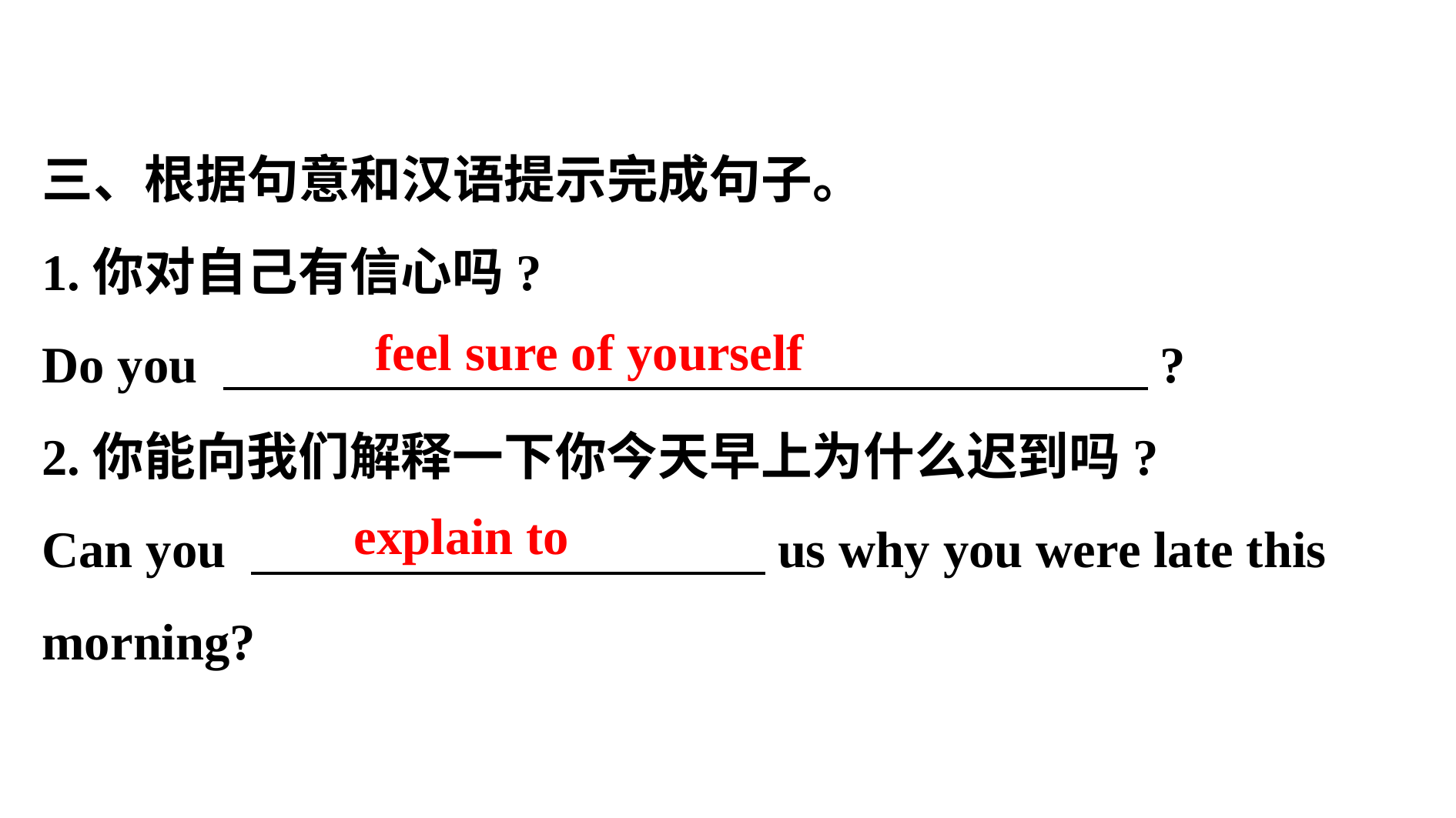

三、根据句意和汉语提示完成句子。
1.你对自己有信心吗?
Do you 　　　　　　　　　　　　　　　　　　?
2.你能向我们解释一下你今天早上为什么迟到吗?
Can you 　　　　　　　　　　us why you were late this morning?
feel sure of yourself
explain to